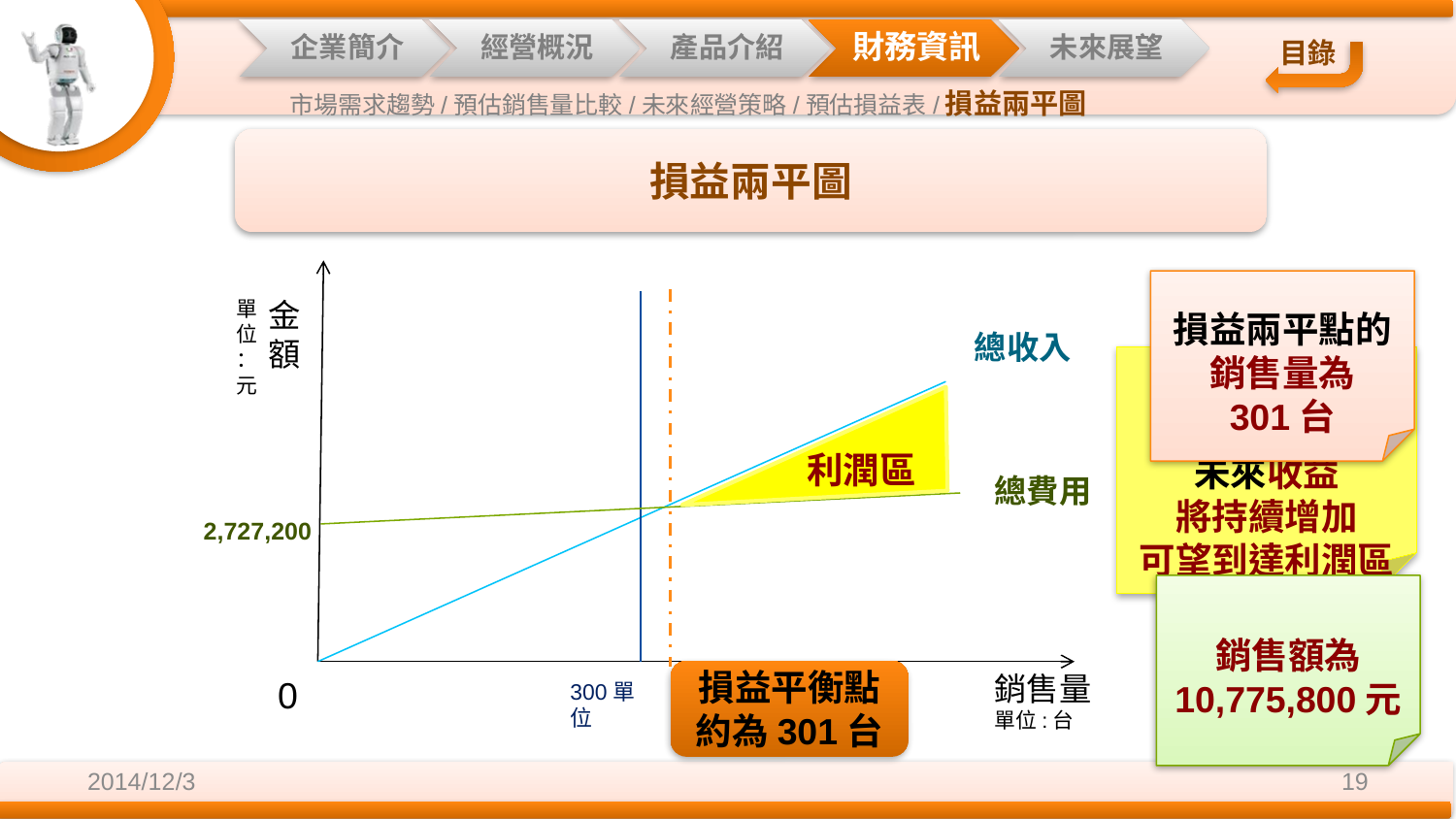

市場需求趨勢/預估銷售量比較/未來經營策略/預估損益表/損益兩平圖
損益兩平圖
0
銷售量
單位:台
單
位
：
元
金額

損益兩平點的
銷售量為
301台
損益平衡點
約為301台
300單位
總收入
銷售量略低於
損益兩平點
未來收益
將持續增加
可望到達利潤區

利潤區
總費用
2,727,200

銷售額為
10,775,800元
2014/12/3
19